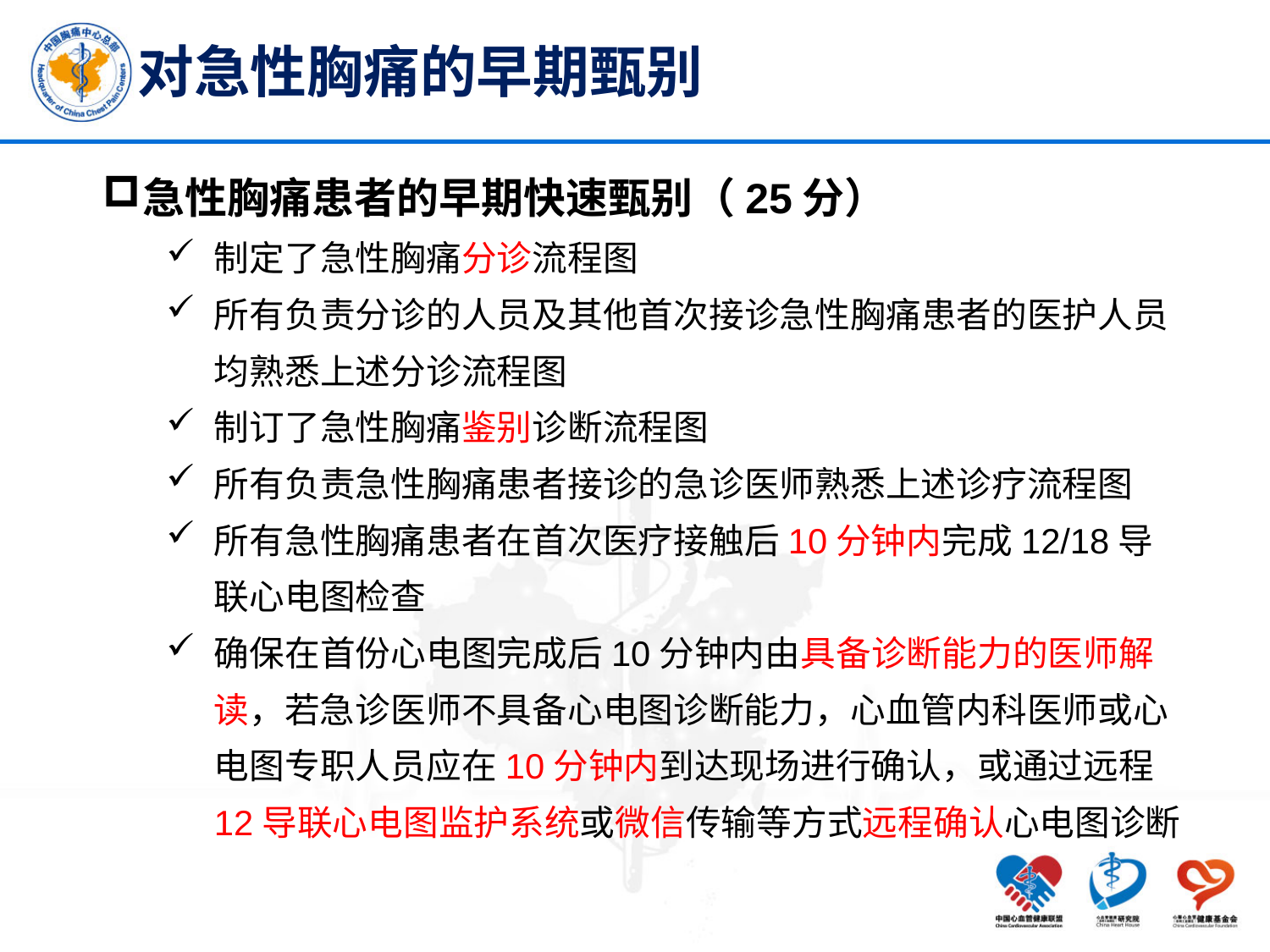

# 对急性胸痛的早期甄别
急性胸痛患者的早期快速甄别（25分）
制定了急性胸痛分诊流程图
所有负责分诊的人员及其他首次接诊急性胸痛患者的医护人员均熟悉上述分诊流程图
制订了急性胸痛鉴别诊断流程图
所有负责急性胸痛患者接诊的急诊医师熟悉上述诊疗流程图
所有急性胸痛患者在首次医疗接触后10分钟内完成12/18导联心电图检查
确保在首份心电图完成后10分钟内由具备诊断能力的医师解读，若急诊医师不具备心电图诊断能力，心血管内科医师或心电图专职人员应在10分钟内到达现场进行确认，或通过远程12导联心电图监护系统或微信传输等方式远程确认心电图诊断